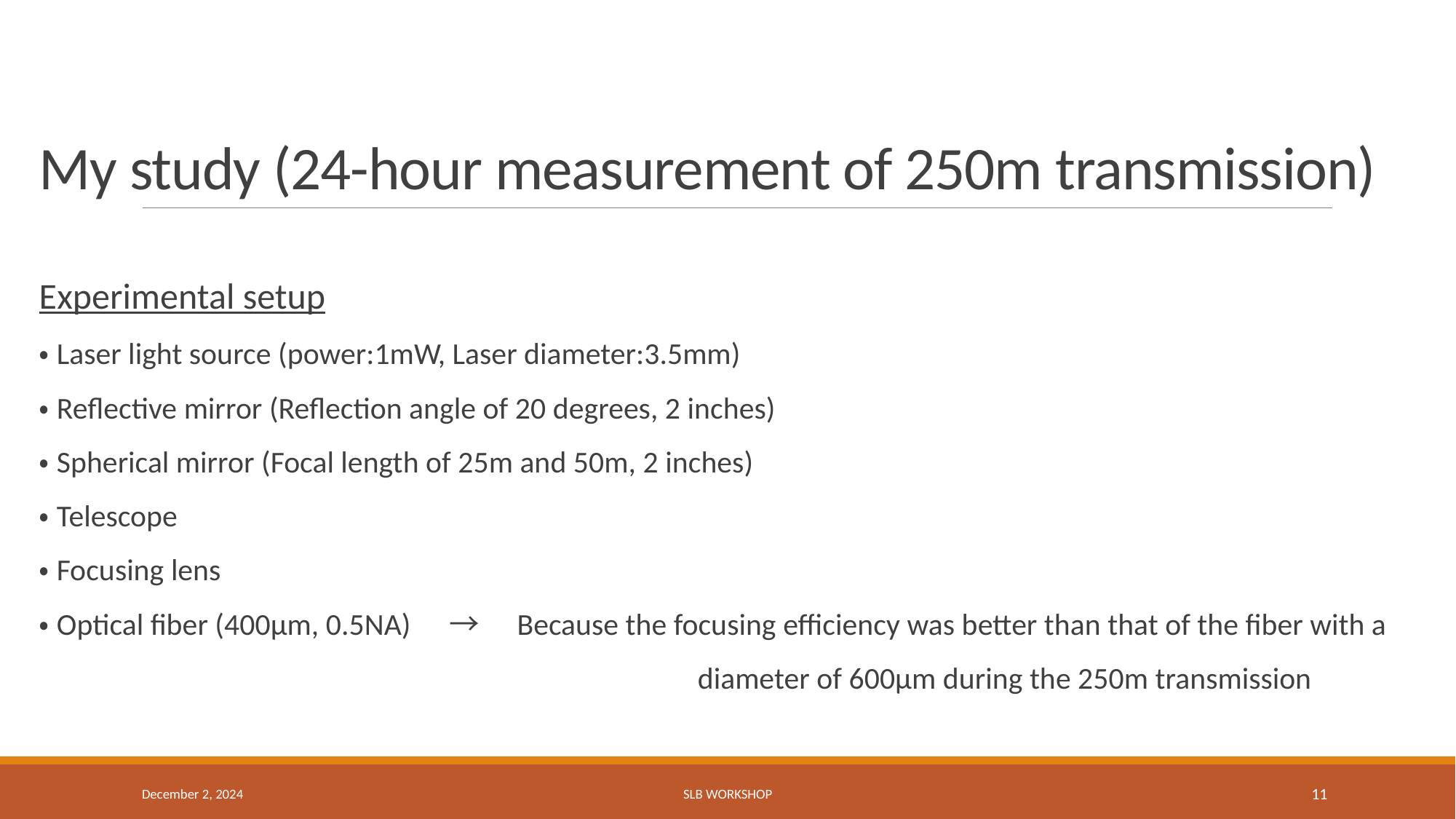

# My study (24-hour measurement of 250m transmission)

Experimental setup
・Laser light source (power:1mW, Laser diameter:3.5mm)
・Reflective mirror (Reflection angle of 20 degrees, 2 inches)
・Spherical mirror (Focal length of 25m and 50m, 2 inches)
・Telescope
・Focusing lens
・Optical fiber (400μm, 0.5NA)　→　Because the focusing efficiency was better than that of the fiber with a
　　　　　　　　　　　　　　　　　　　　 　 diameter of 600μm during the 250m transmission
December 2, 2024
SLB Workshop
11